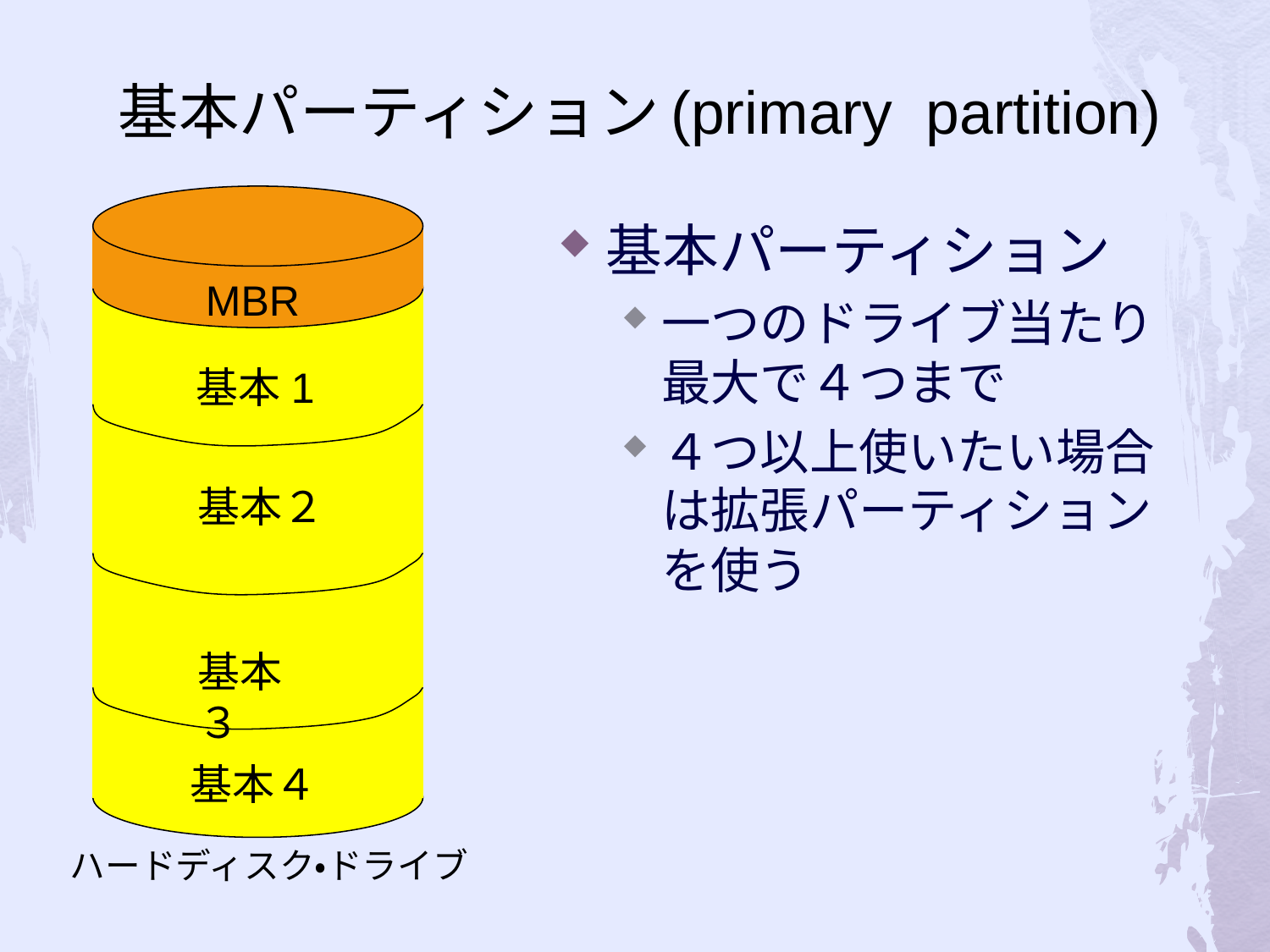

# 基本パーティション(primary  partition)

MBR
基本1

基本２

基本３

基本４

ハードディスク・ドライブ
基本パーティション
一つのドライブ当たり最大で４つまで
４つ以上使いたい場合は拡張パーティションを使う